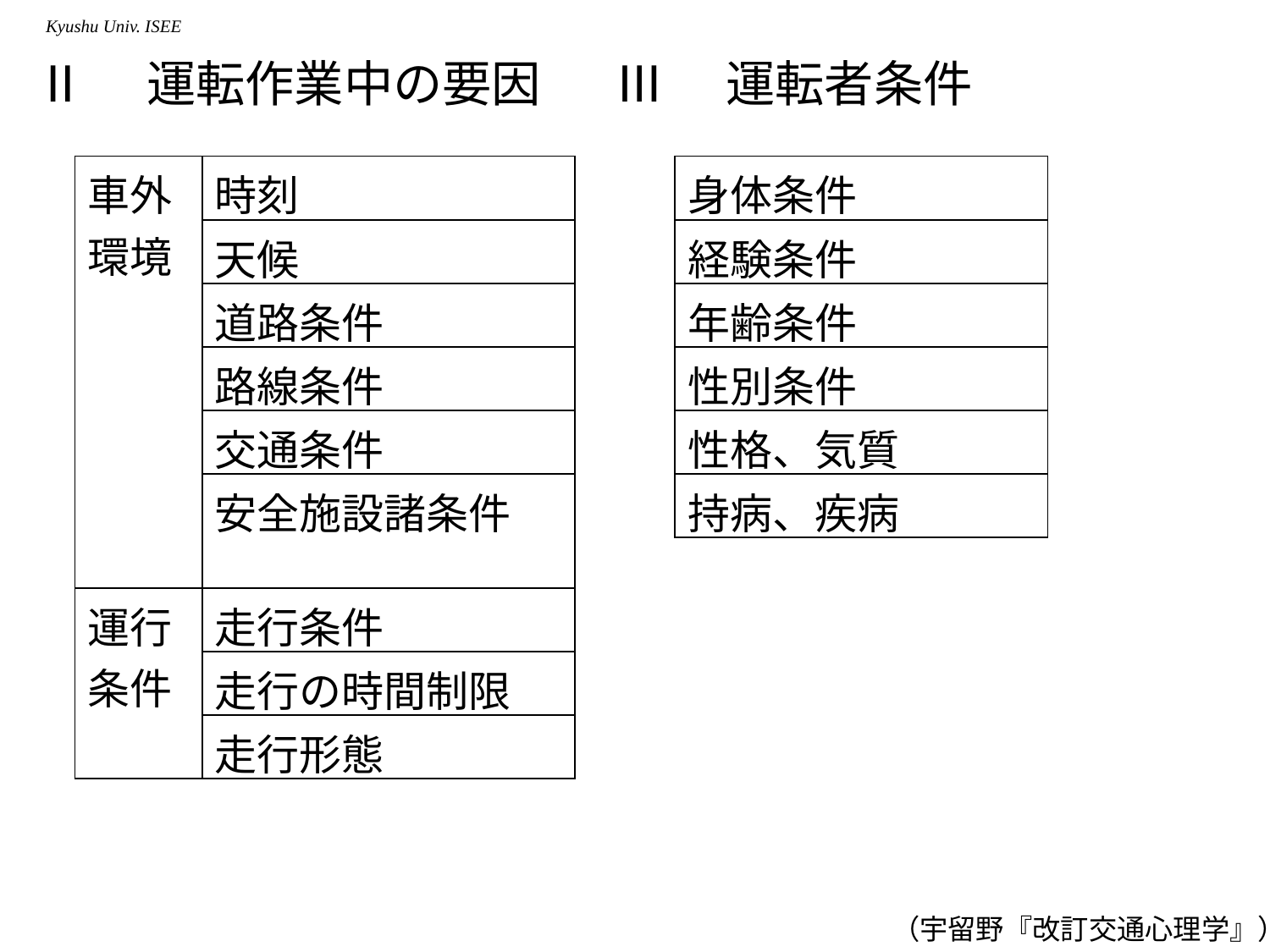

Ⅱ　運転作業中の要因
Ⅲ　運転者条件
| 車外環境 | 時刻 |
| --- | --- |
|  | 天候 |
|  | 道路条件 |
|  | 路線条件 |
|  | 交通条件 |
|  | 安全施設諸条件 |
| 運行条件 | 走行条件 |
|  | 走行の時間制限 |
|  | 走行形態 |
| 身体条件 |
| --- |
| 経験条件 |
| 年齢条件 |
| 性別条件 |
| 性格、気質 |
| 持病、疾病 |
（宇留野『改訂交通心理学』）